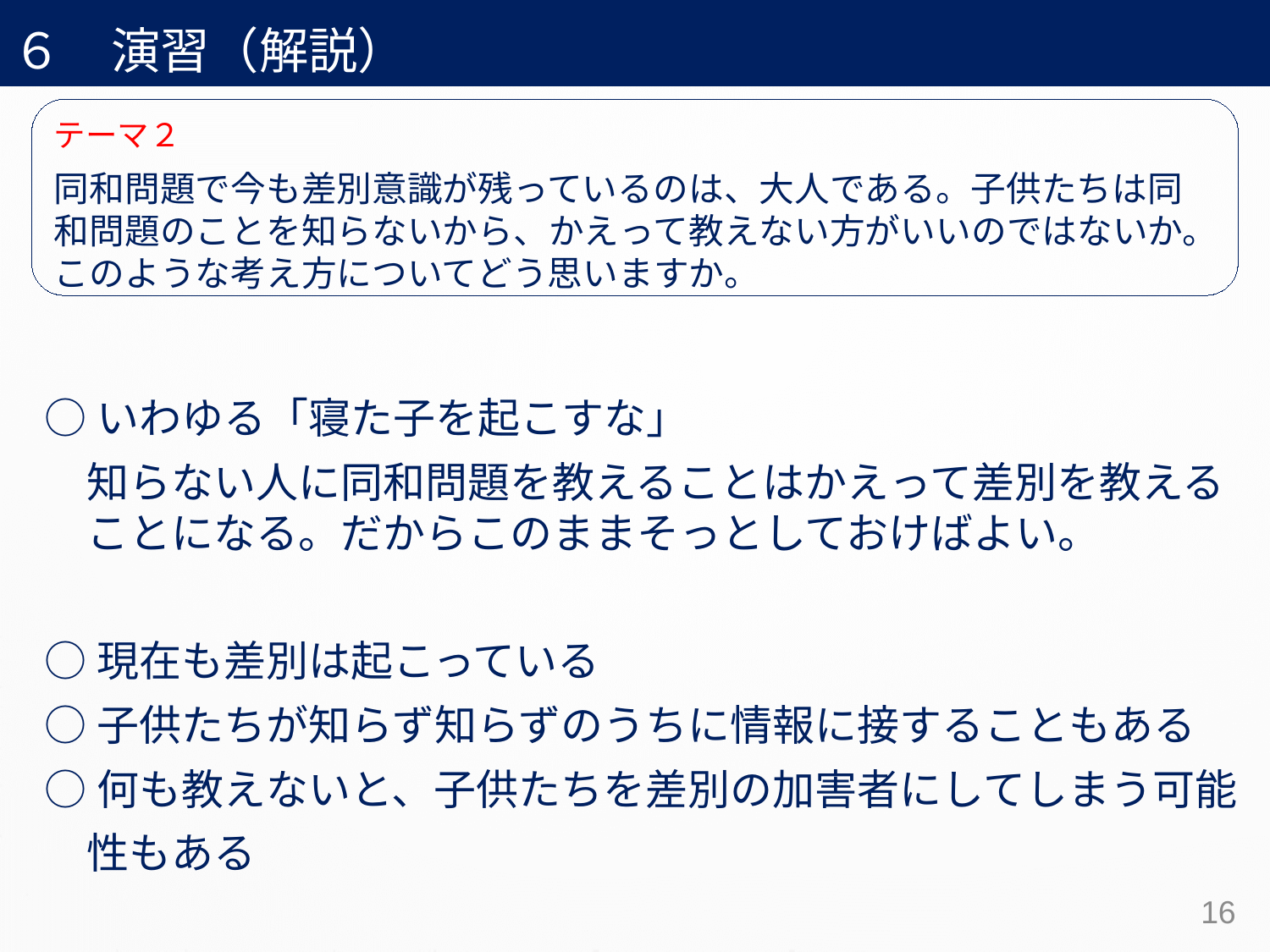

６　演習（解説）
テーマ２
同和問題で今も差別意識が残っているのは、大人である。子供たちは同和問題のことを知らないから、かえって教えない方がいいのではないか。このような考え方についてどう思いますか。

○いわゆる「寝た子を起こすな」
　知らない人に同和問題を教えることはかえって差別を教える　ことになる。だからこのままそっとしておけばよい。

○現在も差別は起こっている
○子供たちが知らず知らずのうちに情報に接することもある
○何も教えないと、子供たちを差別の加害者にしてしまう可能
　性もある
16